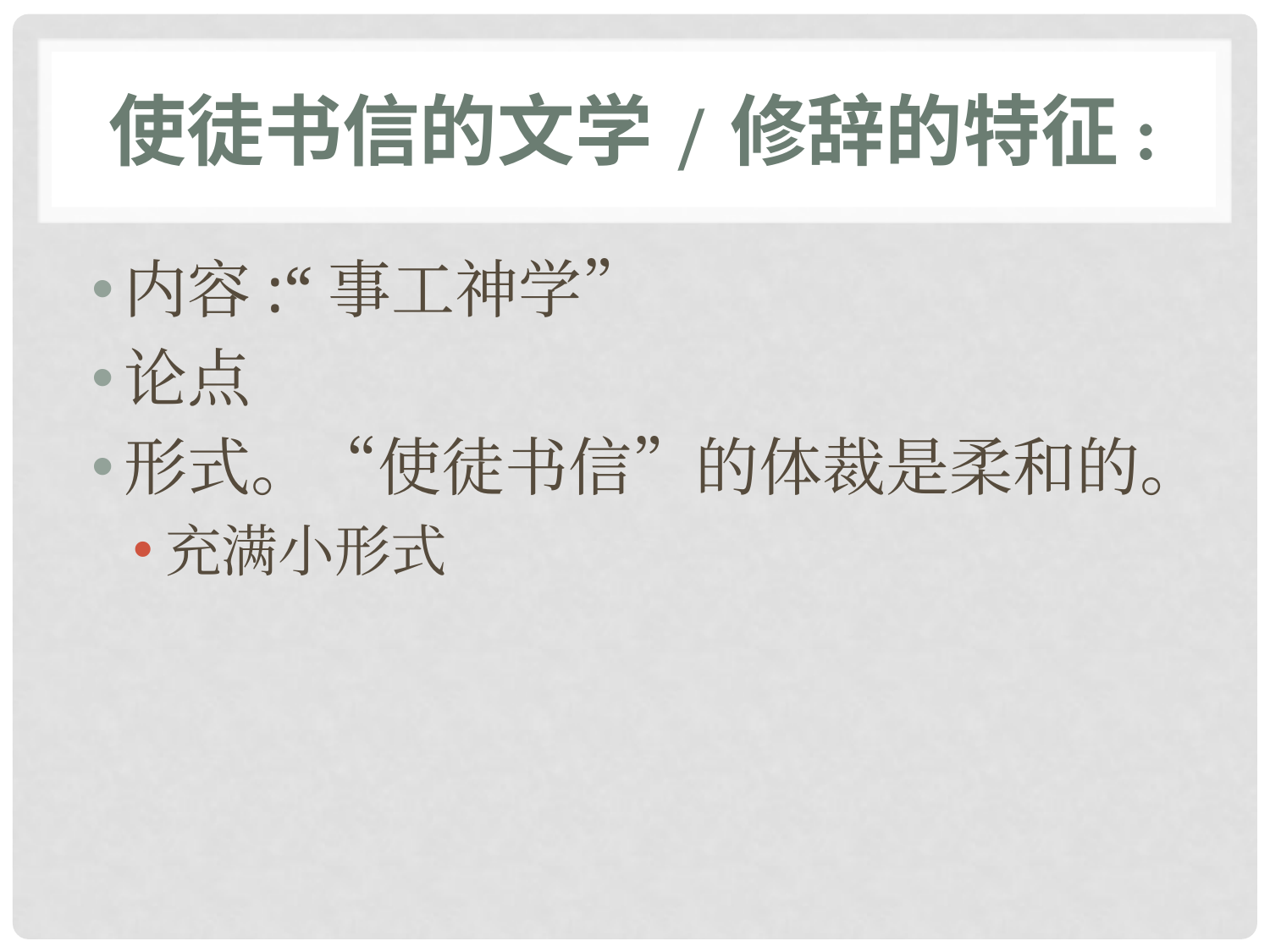

# 使徒书信的文学/修辞的特征:
内容:“事工神学”
论点
形式。“使徒书信”的体裁是柔和的。
充满小形式